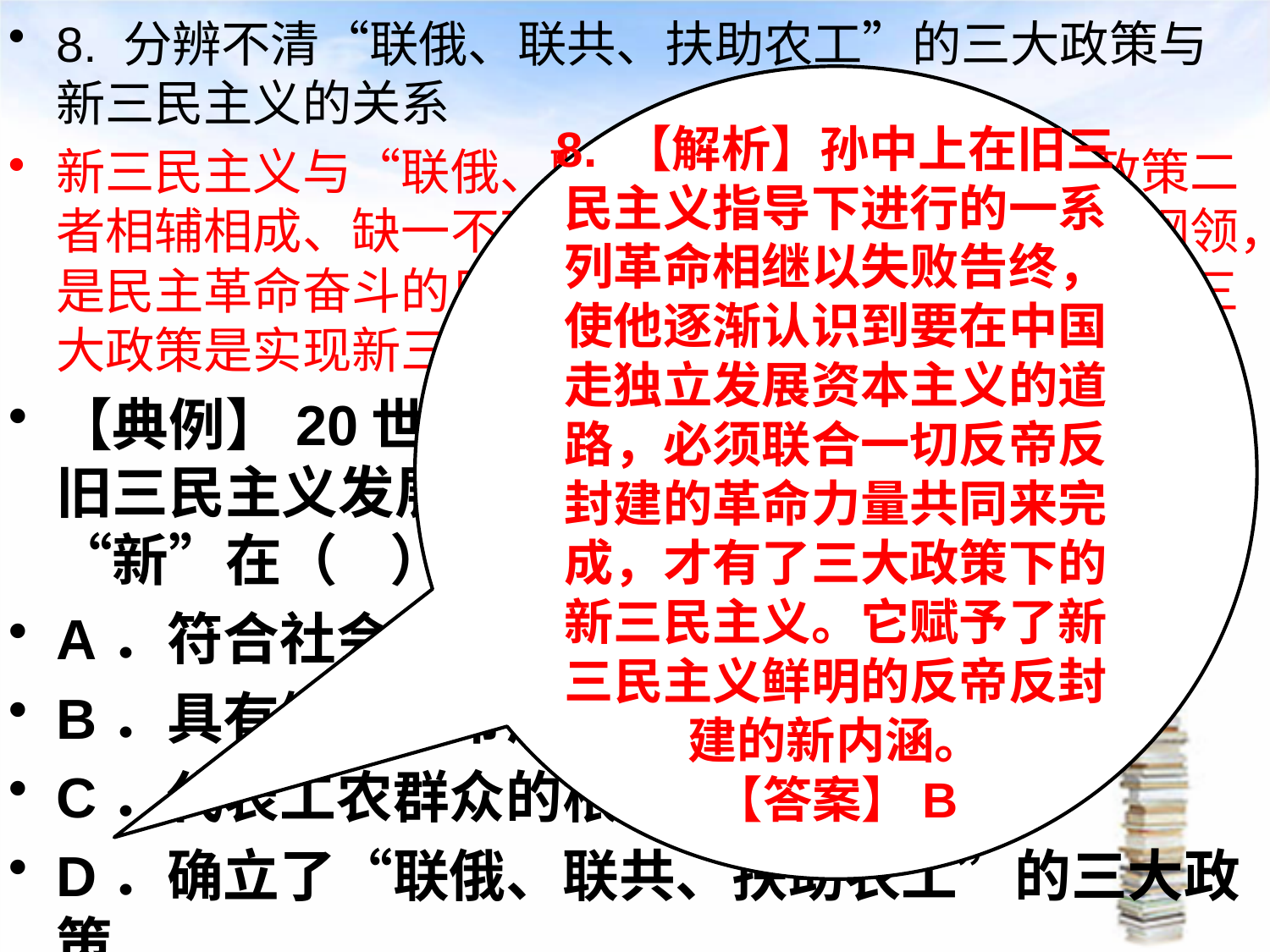

8. 分辨不清“联俄、联共、扶助农工”的三大政策与新三民主义的关系
新三民主义与“联俄、联共、扶助农工”的三大政策二者相辅相成、缺一不可。新三民主义是革命斗争的纲领，是民主革命奋斗的目标，它蕴含着三大政策的精神。三大政策是实现新三民主义革命纲领的方法和手段。
【典例】20世纪20年代，孙中山与时俱进，把旧三民主义发展为新三民主义。新三民主义主要“新”在（    ）
A．符合社会主义革命的要求
B．具有鲜明反帝反封建的内涵
C．代表工农群众的根本利益
D．确立了“联俄、联共、扶助农工”的三大政策
#
8. 【解析】孙中上在旧三民主义指导下进行的一系列革命相继以失败告终，使他逐渐认识到要在中国走独立发展资本主义的道路，必须联合一切反帝反封建的革命力量共同来完成，才有了三大政策下的新三民主义。它赋予了新三民主义鲜明的反帝反封建的新内涵。
【答案】B